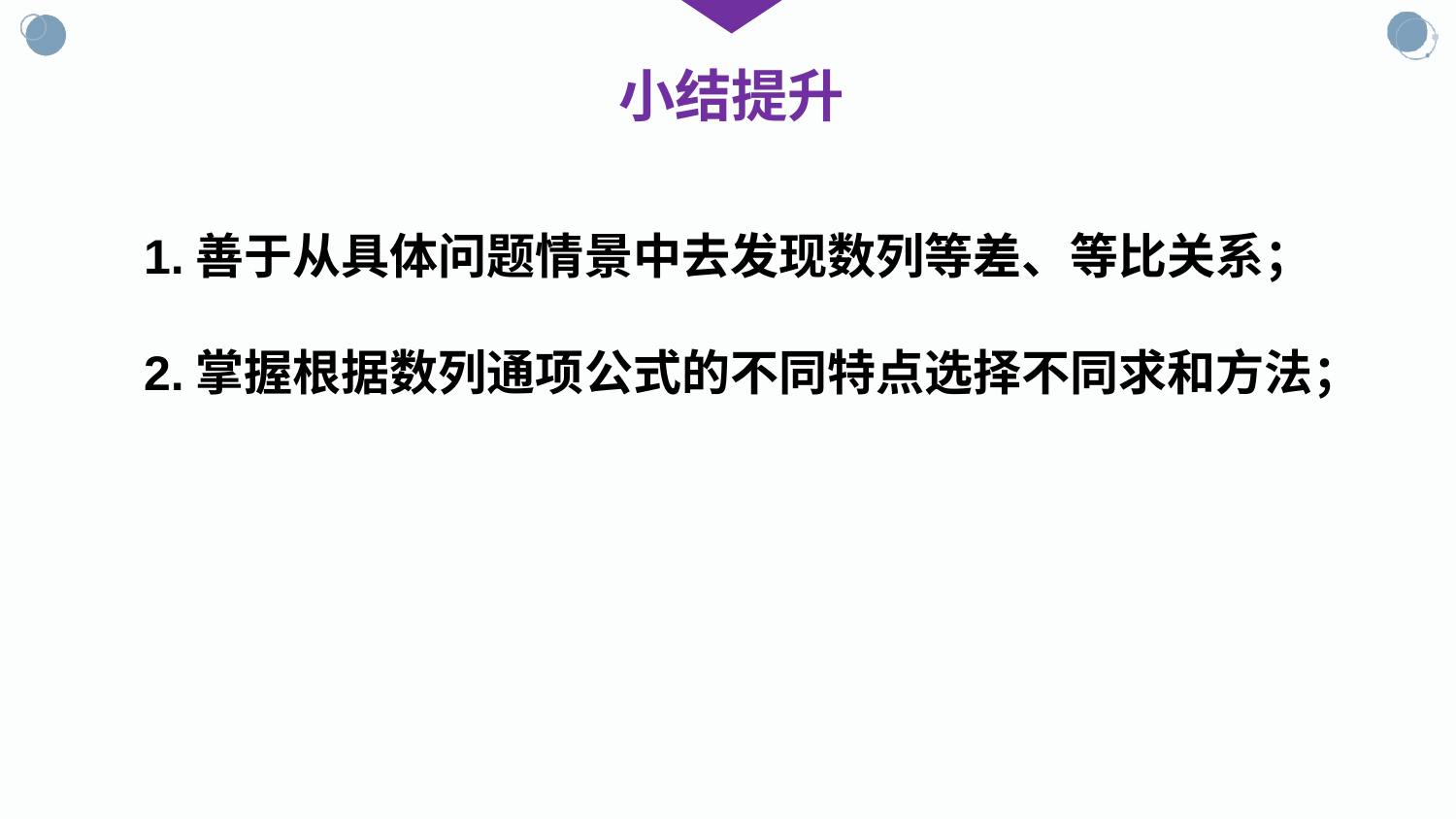

小结提升
1.善于从具体问题情景中去发现数列等差、等比关系；

2.掌握根据数列通项公式的不同特点选择不同求和方法；